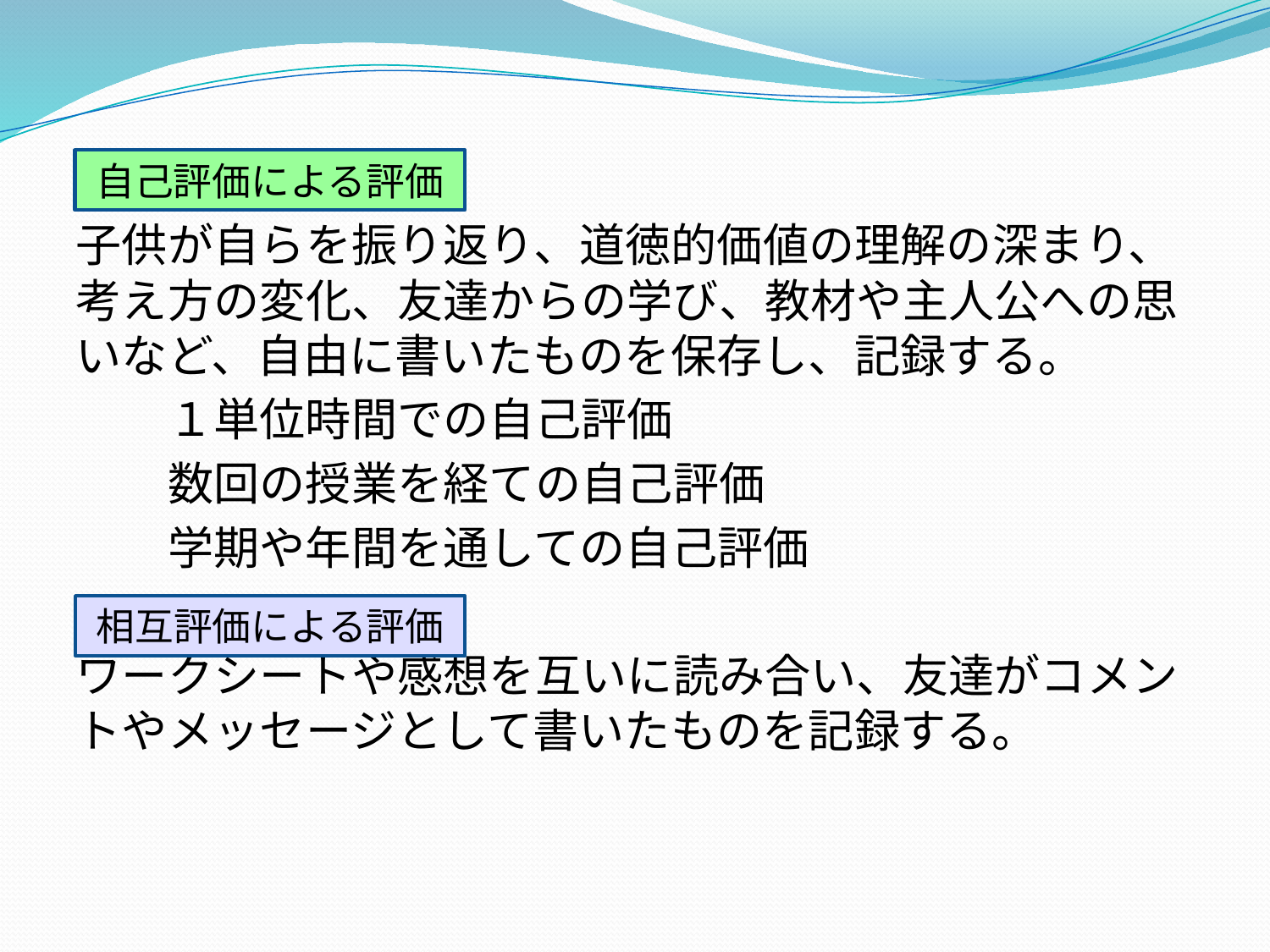

子供が自らを振り返り、道徳的価値の理解の深まり、考え方の変化、友達からの学び、教材や主人公への思いなど、自由に書いたものを保存し、記録する。
　　１単位時間での自己評価
　　数回の授業を経ての自己評価
　　学期や年間を通しての自己評価

ワークシートや感想を互いに読み合い、友達がコメントやメッセージとして書いたものを記録する。
自己評価による評価
相互評価による評価